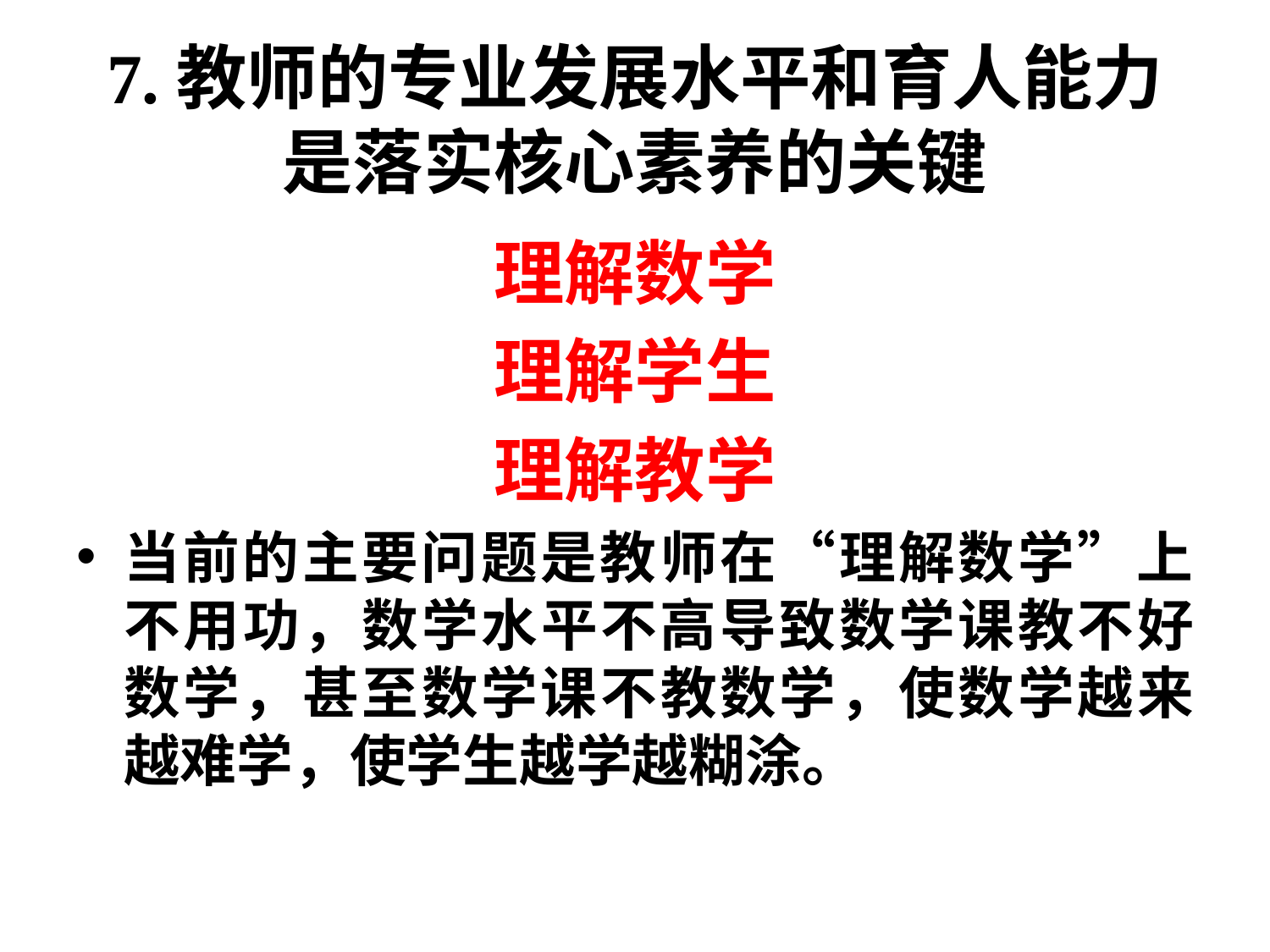

7.教师的专业发展水平和育人能力
是落实核心素养的关键
理解数学
理解学生
理解教学
当前的主要问题是教师在“理解数学”上不用功，数学水平不高导致数学课教不好数学，甚至数学课不教数学，使数学越来越难学，使学生越学越糊涂。